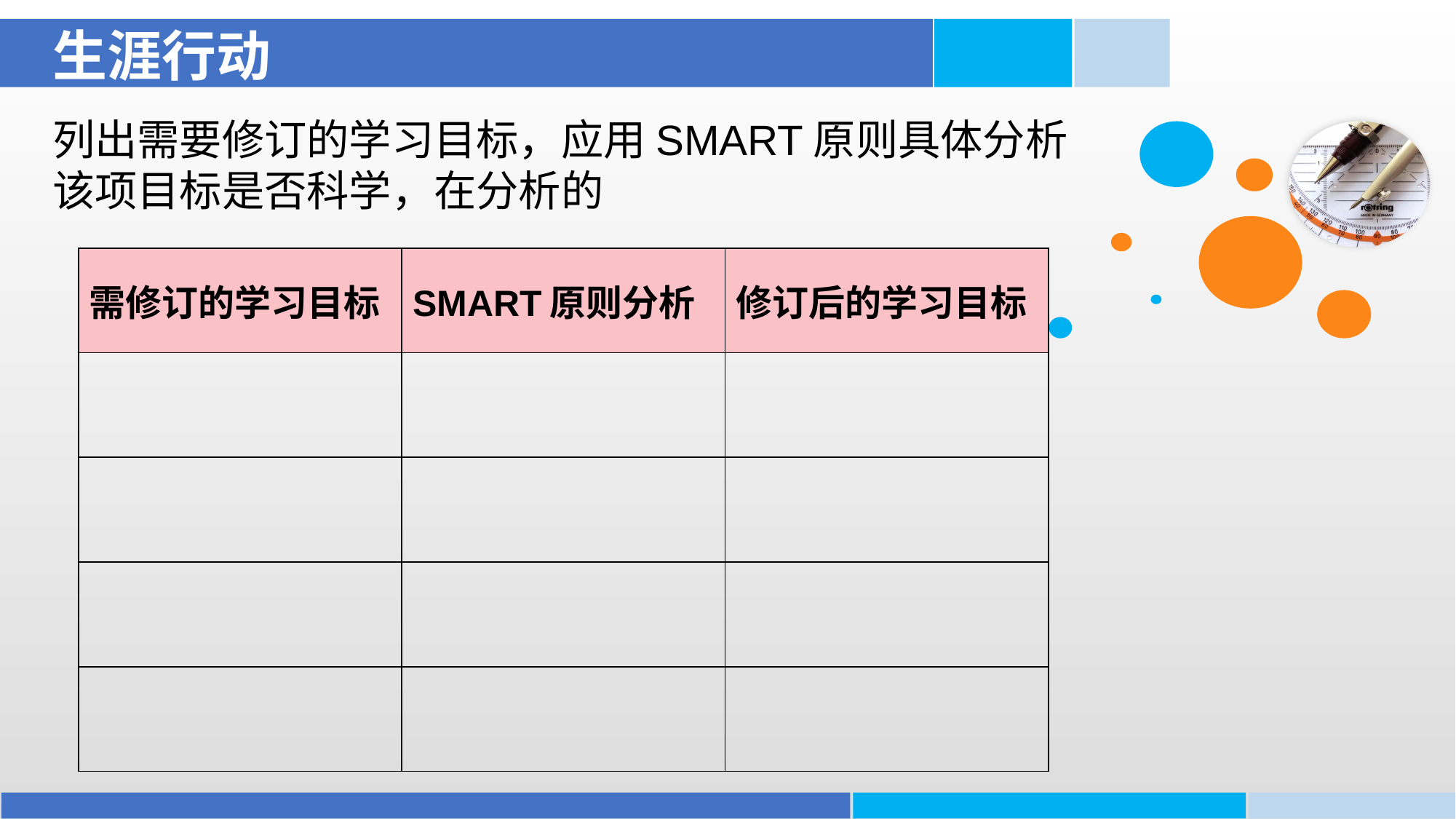

生涯行动
列出需要修订的学习目标，应用SMART原则具体分析该项目标是否科学，在分析的
| 需修订的学习目标 | SMART原则分析 | 修订后的学习目标 |
| --- | --- | --- |
|  |  |  |
|  |  |  |
|  |  |  |
|  |  |  |